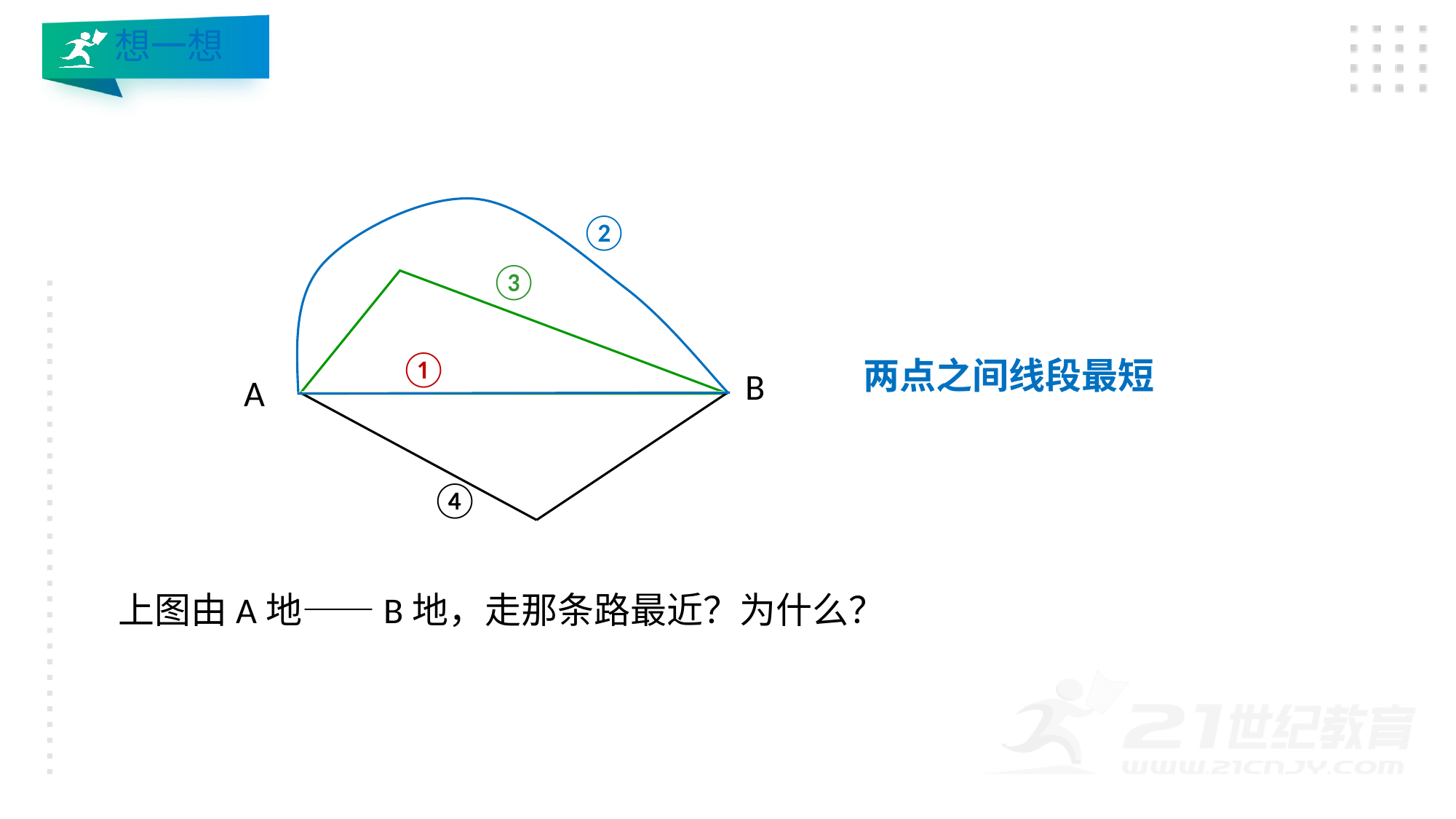

想一想

②
③

①
两点之间线段最短
B
A
●

④
上图由A地——B地，走那条路最近？为什么？